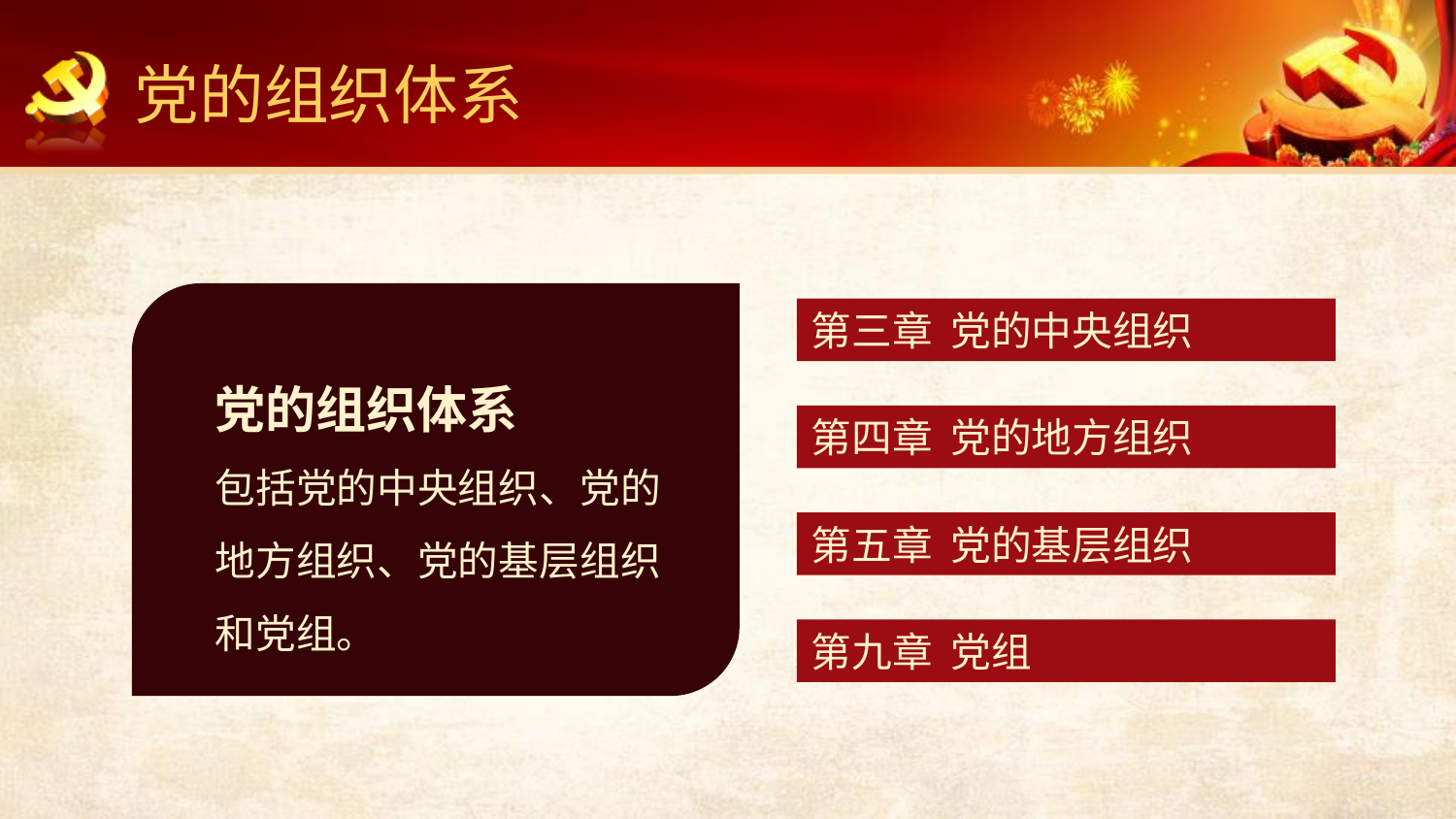

党的组织体系

党的组织体系
包括党的中央组织、党的地方组织、党的基层组织和党组。
第三章  党的中央组织
第四章  党的地方组织
第五章  党的基层组织
第九章  党组